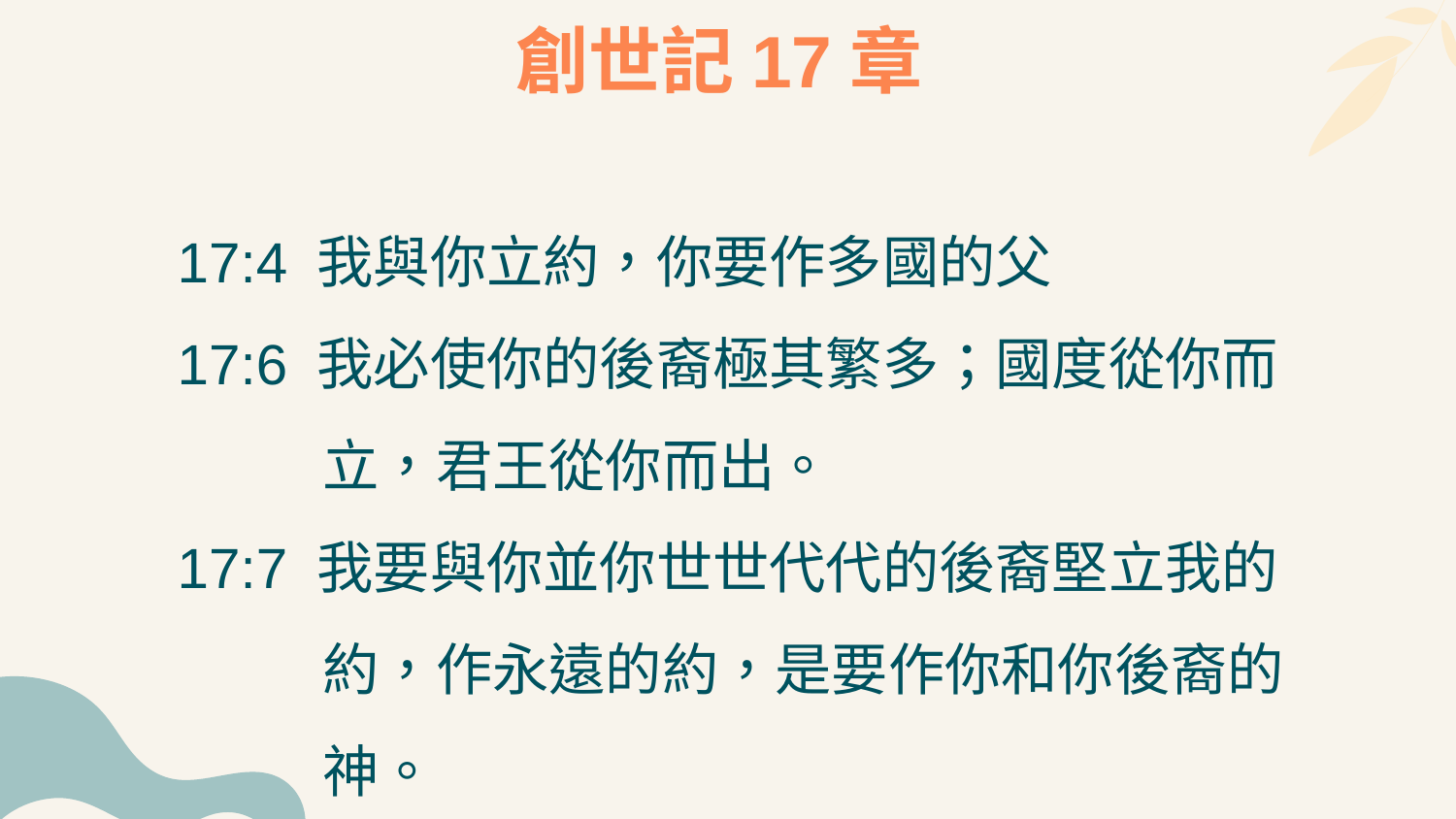

# 創世記17章
17:4 我與你立約，你要作多國的父
17:6 我必使你的後裔極其繁多；國度從你而	立，君王從你而出。
17:7 我要與你並你世世代代的後裔堅立我的	約，作永遠的約，是要作你和你後裔的	神。